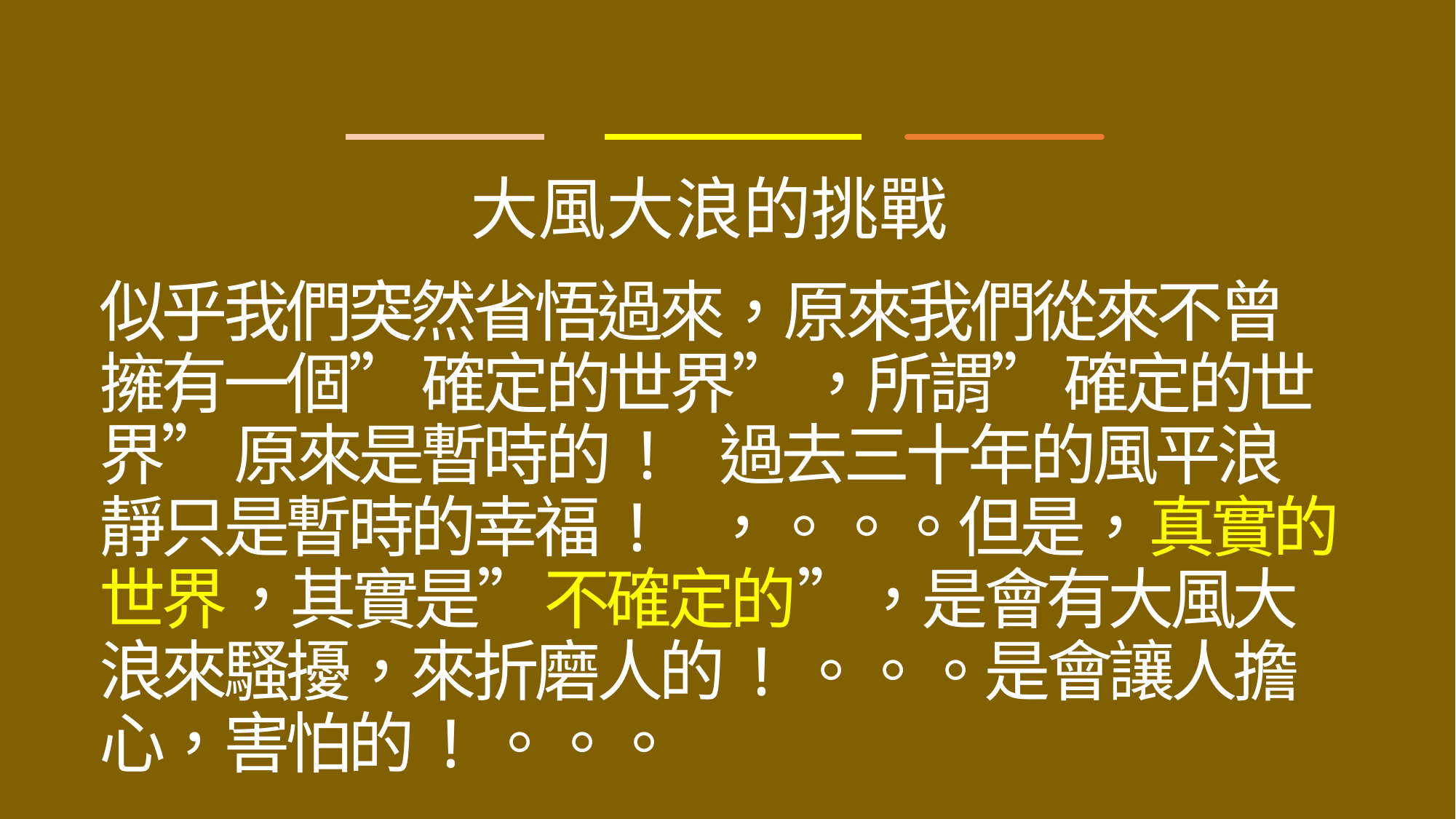

大風大浪的挑戰
似乎我們突然省悟過來，原來我們從來不曾擁有一個” 確定的世界” ，所謂” 確定的世界” 原來是暫時的! 過去三十年的風平浪靜只是暫時的幸福! ，。。。但是，真實的世界，其實是”不確定的”，是會有大風大浪來騷擾，來折磨人的!。。。是會讓人擔心，害怕的!。。。